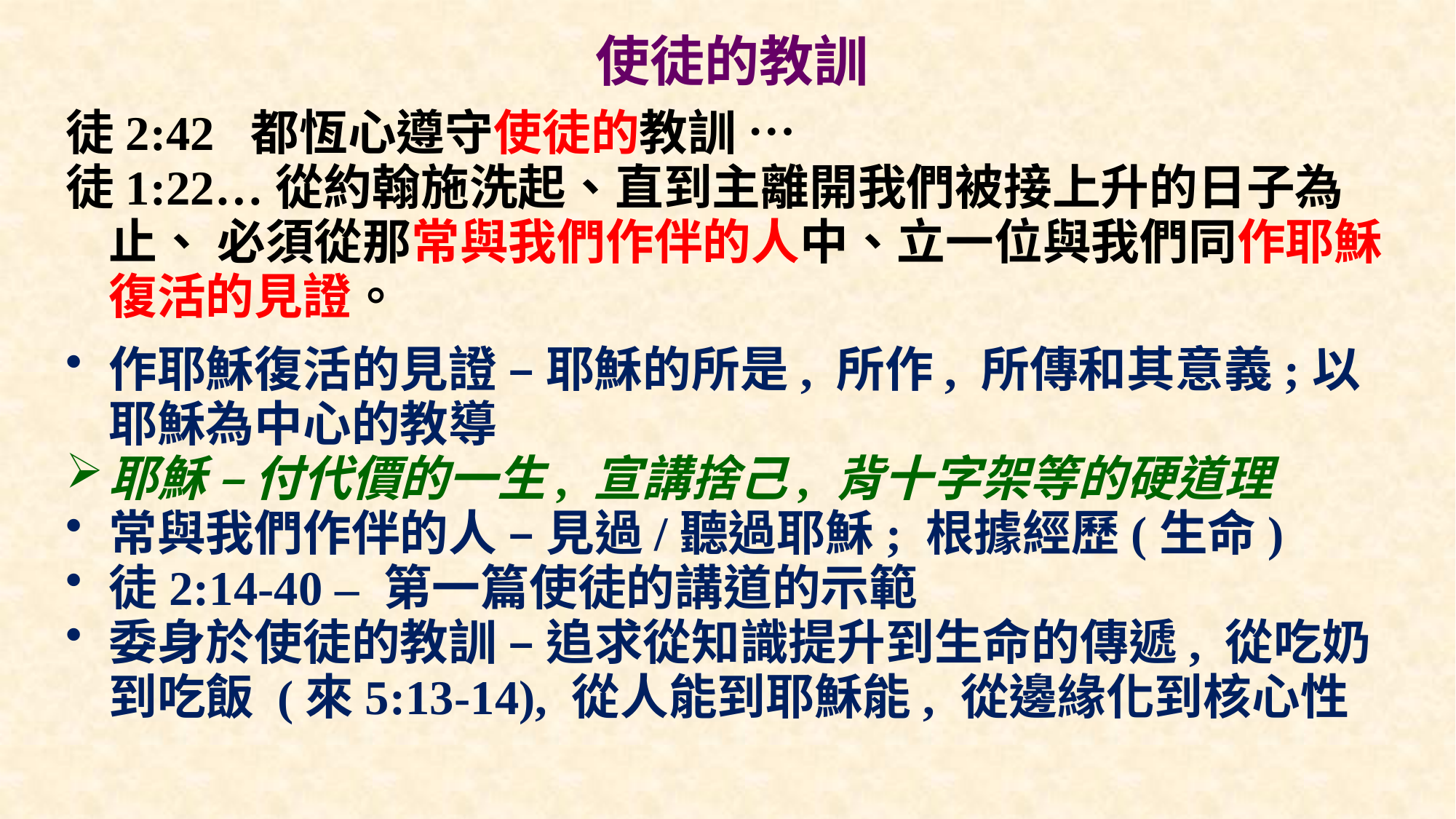

# 使徒的教訓
徒2:42  都恆心遵守使徒的教訓 …
徒1:22…從約翰施洗起、直到主離開我們被接上升的日子為止、 必須從那常與我們作伴的人中、立一位與我們同作耶穌復活的見證。
作耶穌復活的見證 – 耶穌的所是, 所作, 所傳和其意義;以耶穌為中心的教導
耶穌 – 付代價的一生, 宣講捨己, 背十字架等的硬道理
常與我們作伴的人 – 見過/聽過耶穌; 根據經歷(生命)
徒2:14-40 – 第一篇使徒的講道的示範
委身於使徒的教訓 – 追求從知識提升到生命的傳遞, 從吃奶到吃飯 (來5:13-14), 從人能到耶穌能, 從邊緣化到核心性